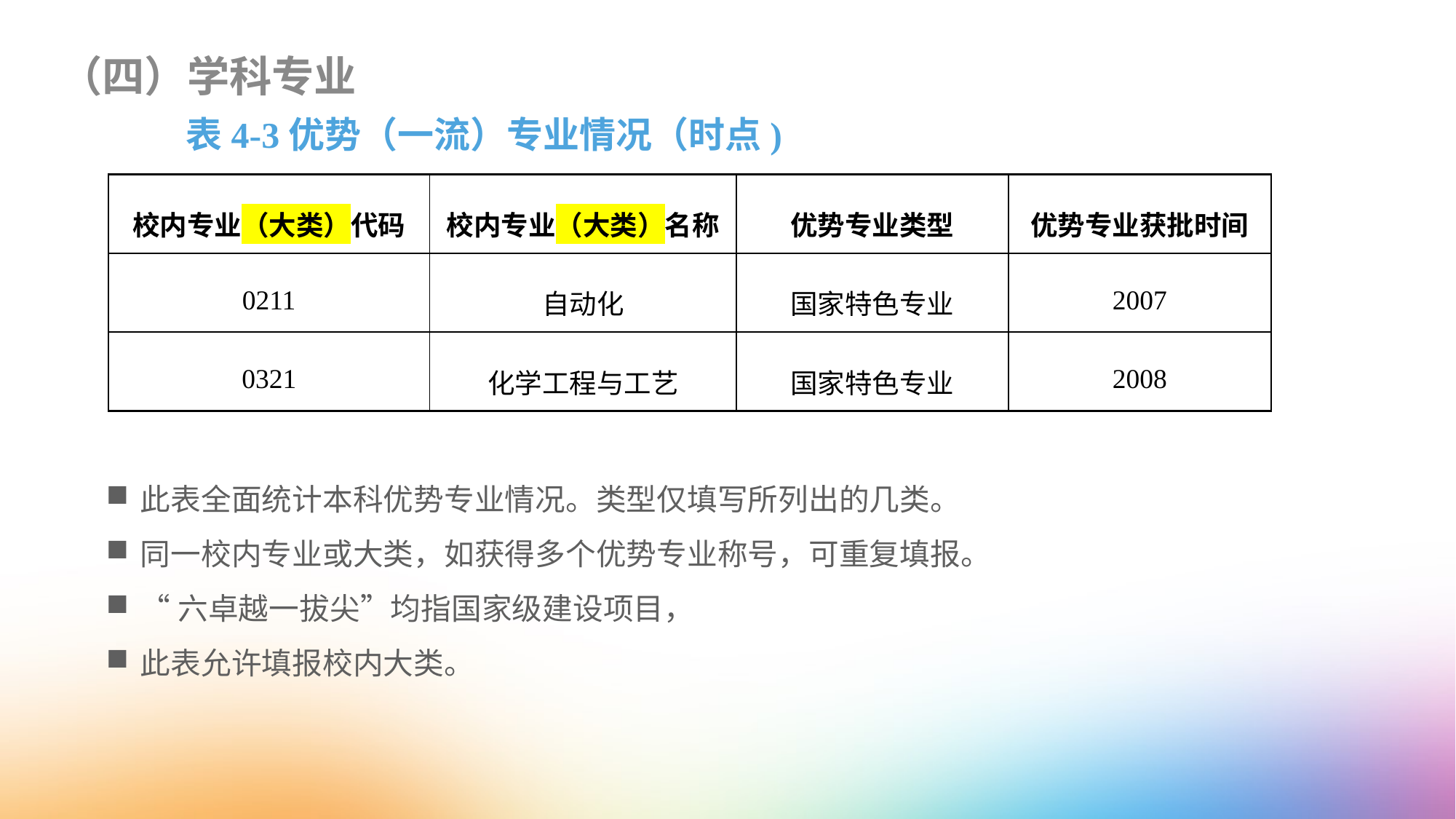

（四）学科专业
表4-3优势（一流）专业情况（时点)
| 校内专业（大类）代码 | 校内专业（大类）名称 | 优势专业类型 | 优势专业获批时间 |
| --- | --- | --- | --- |
| 0211 | 自动化 | 国家特色专业 | 2007 |
| 0321 | 化学工程与工艺 | 国家特色专业 | 2008 |
此表全面统计本科优势专业情况。类型仅填写所列出的几类。
同一校内专业或大类，如获得多个优势专业称号，可重复填报。
“六卓越一拔尖”均指国家级建设项目，
此表允许填报校内大类。